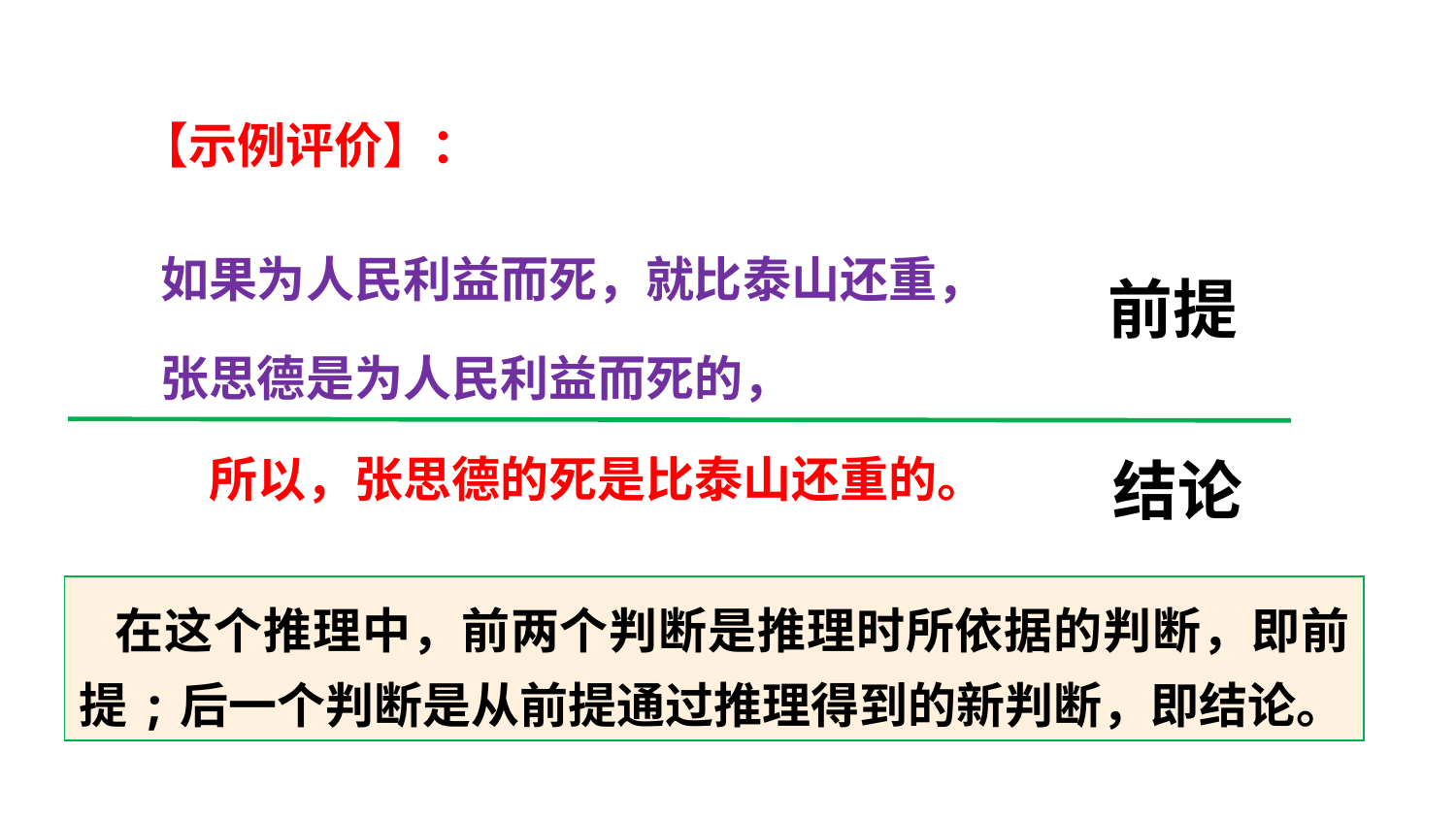

【示例评价】：
    如果为人民利益而死，就比泰山还重，
    张思德是为人民利益而死的，
前提
所以，张思德的死是比泰山还重的。
结论
  在这个推理中，前两个判断是推理时所依据的判断，即前提;后一个判断是从前提通过推理得到的新判断，即结论。